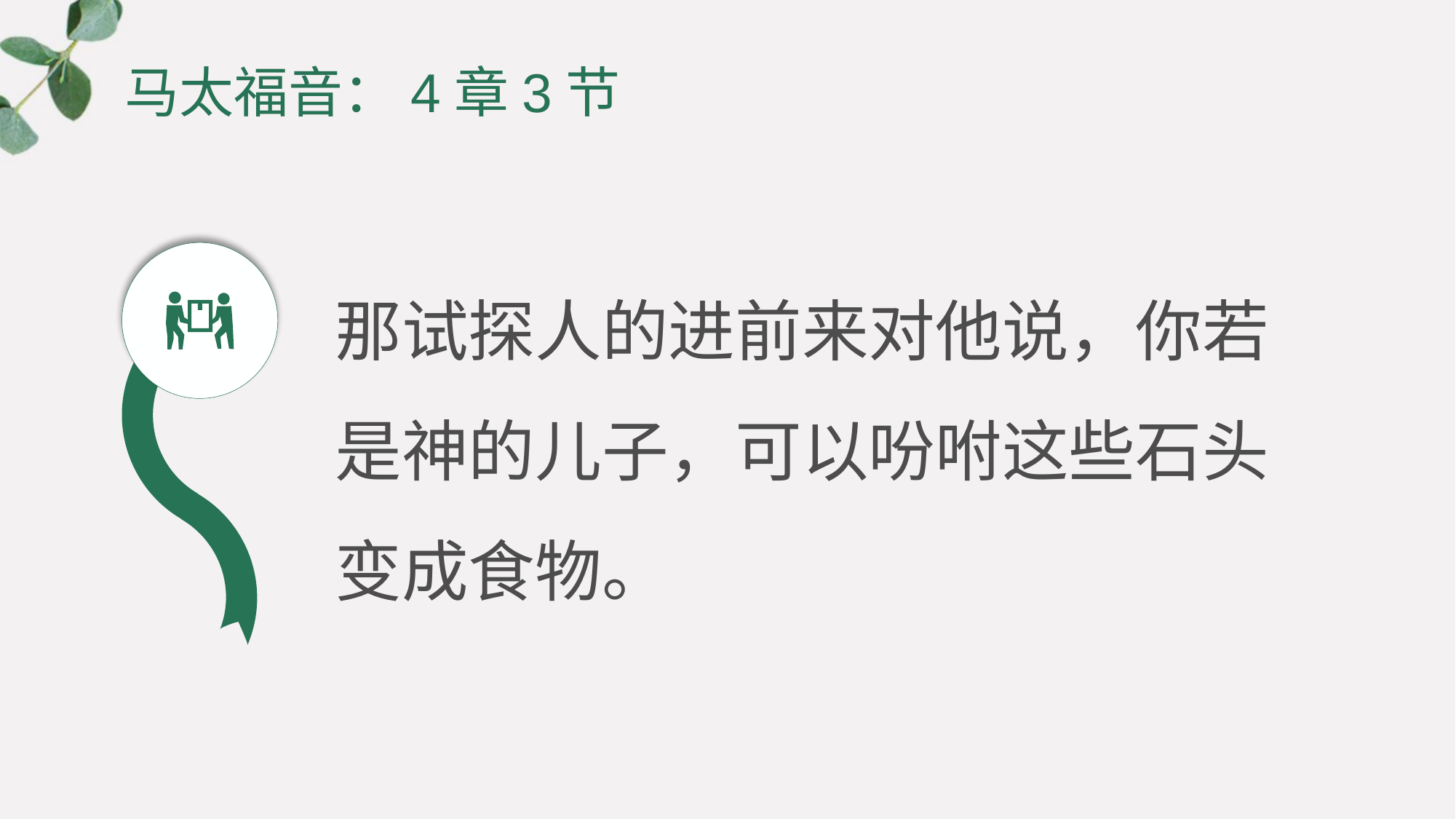

# 马太福音：4章3节
那试探人的进前来对他说，你若是神的儿子，可以吩咐这些石头变成食物。